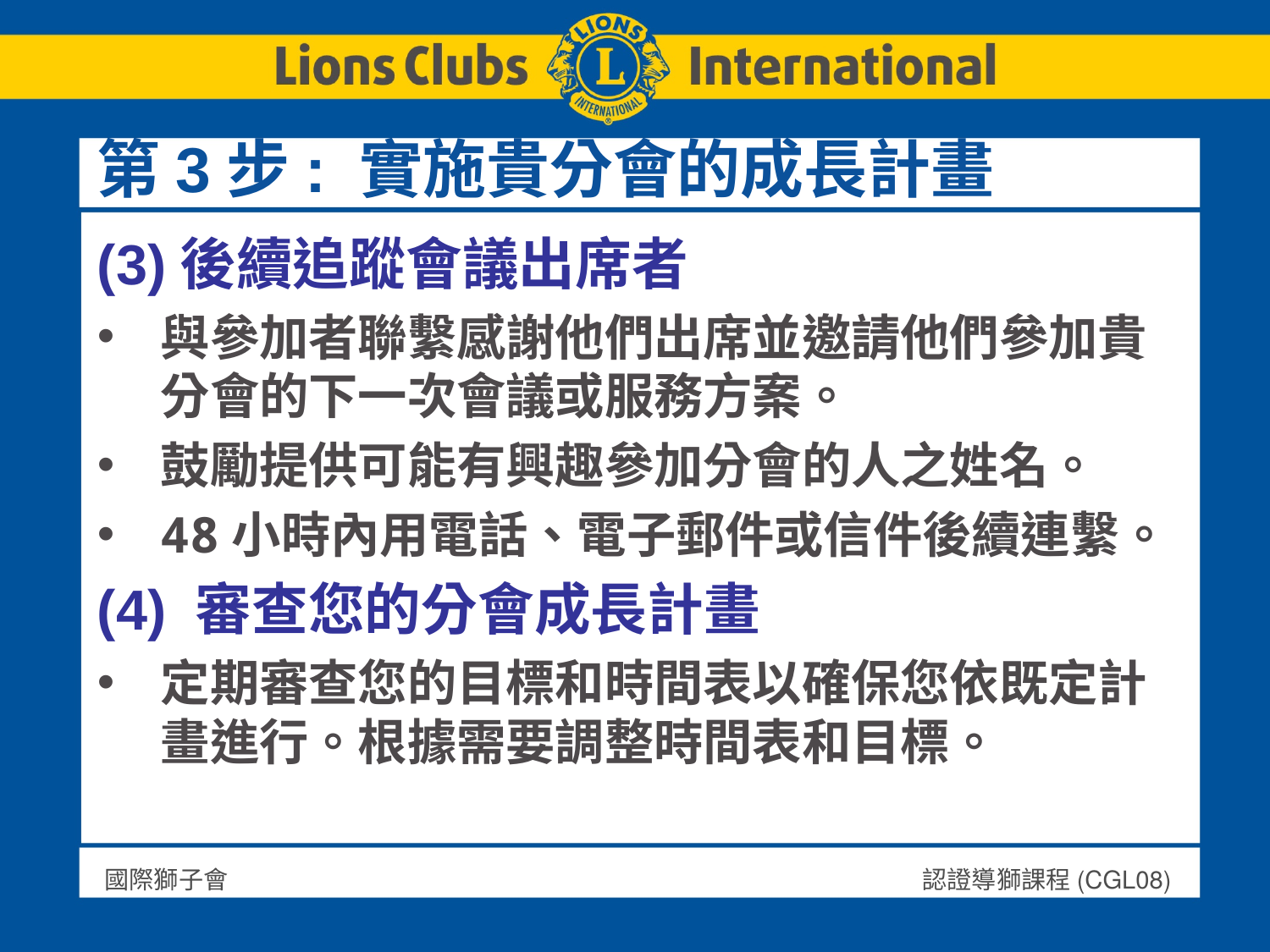

# 第3步: 實施貴分會的成長計畫
(3)後續追蹤會議出席者
與參加者聯繫感謝他們出席並邀請他們參加貴分會的下一次會議或服務方案。
鼓勵提供可能有興趣參加分會的人之姓名。
48小時內用電話、電子郵件或信件後續連繫。
(4) 審查您的分會成長計畫
定期審查您的目標和時間表以確保您依既定計畫進行。根據需要調整時間表和目標。